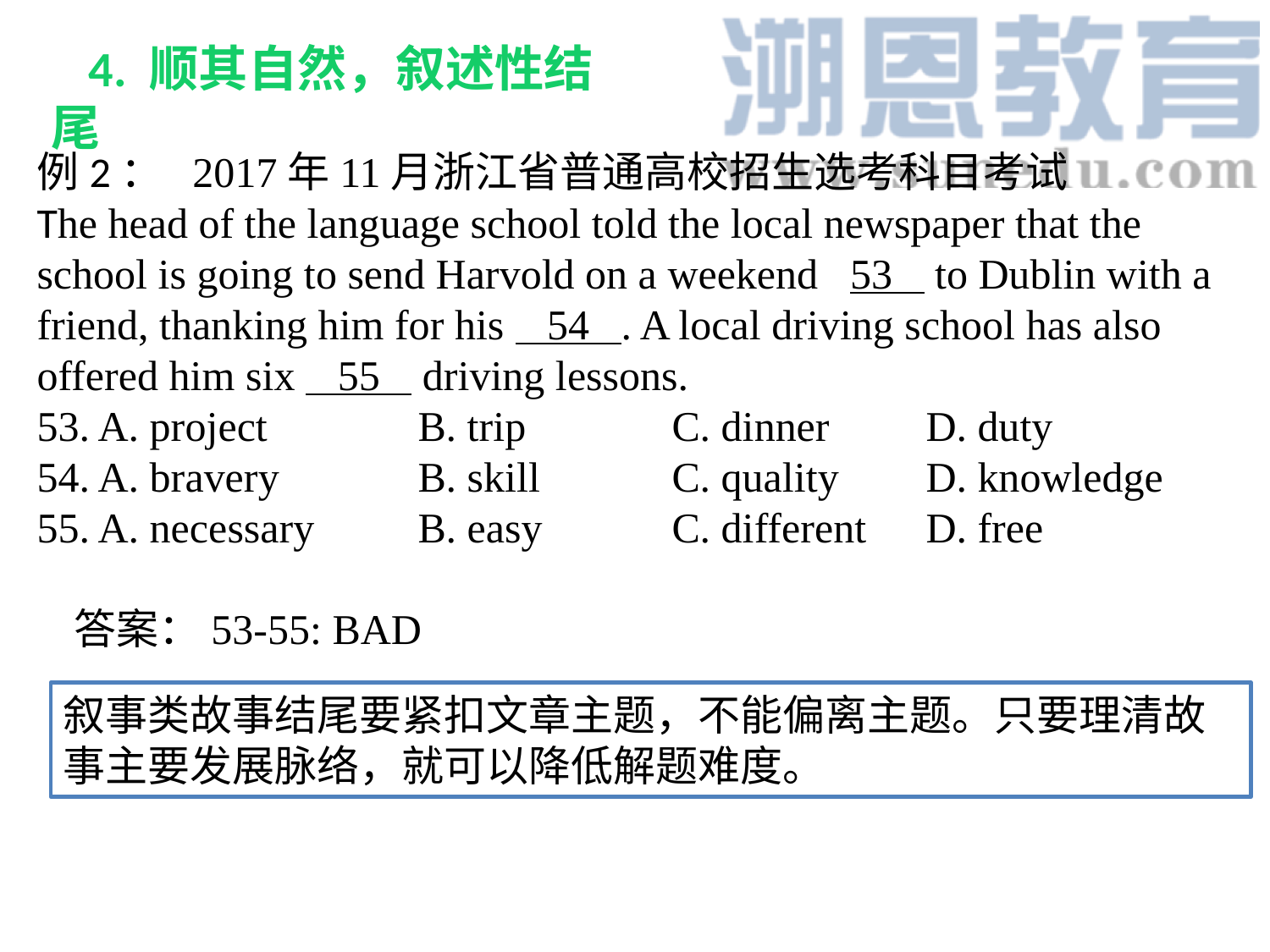

4. 顺其自然，叙述性结尾
例2：  2017年11月浙江省普通高校招生选考科目考试The head of the language school told the local newspaper that the school is going to send Harvold on a weekend   53    to Dublin with a friend, thanking him for his    54   . A local driving school has also offered him six    55    driving lessons.53. A. project		B. trip		C. dinner	D. duty54. A. bravery		B. skill		C. quality	D. knowledge55. A. necessary   	B. easy		C. different	D. free 答案：53-55: BAD
叙事类故事结尾要紧扣文章主题，不能偏离主题。只要理清故事主要发展脉络，就可以降低解题难度。